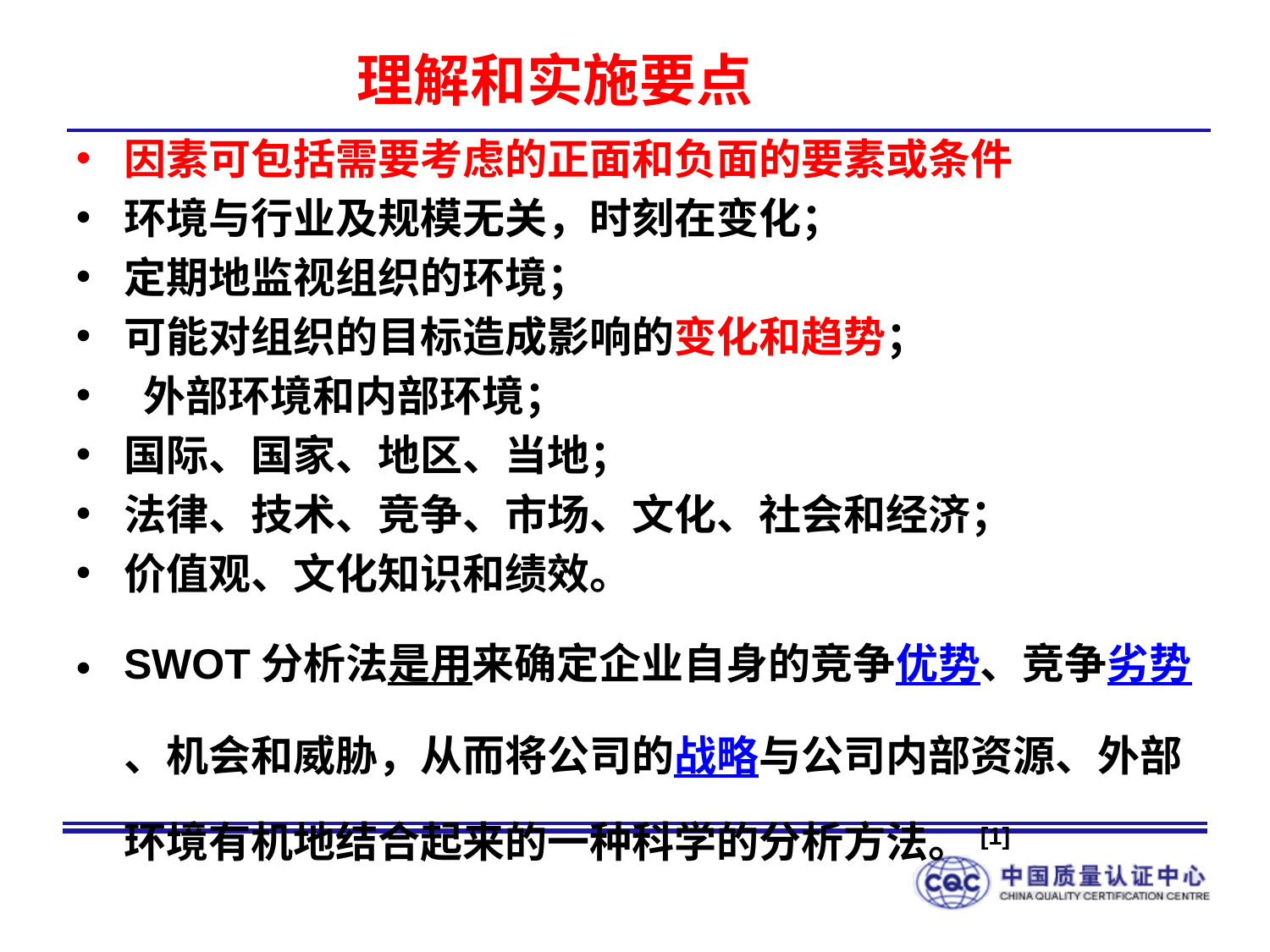

# 理解和实施要点
因素可包括需要考虑的正面和负面的要素或条件
环境与行业及规模无关，时刻在变化；
定期地监视组织的环境；
可能对组织的目标造成影响的变化和趋势；
 外部环境和内部环境；
国际、国家、地区、当地；
法律、技术、竞争、市场、文化、社会和经济；
价值观、文化知识和绩效。
SWOT分析法是用来确定企业自身的竞争优势、竞争劣势、机会和威胁，从而将公司的战略与公司内部资源、外部环境有机地结合起来的一种科学的分析方法。[1]